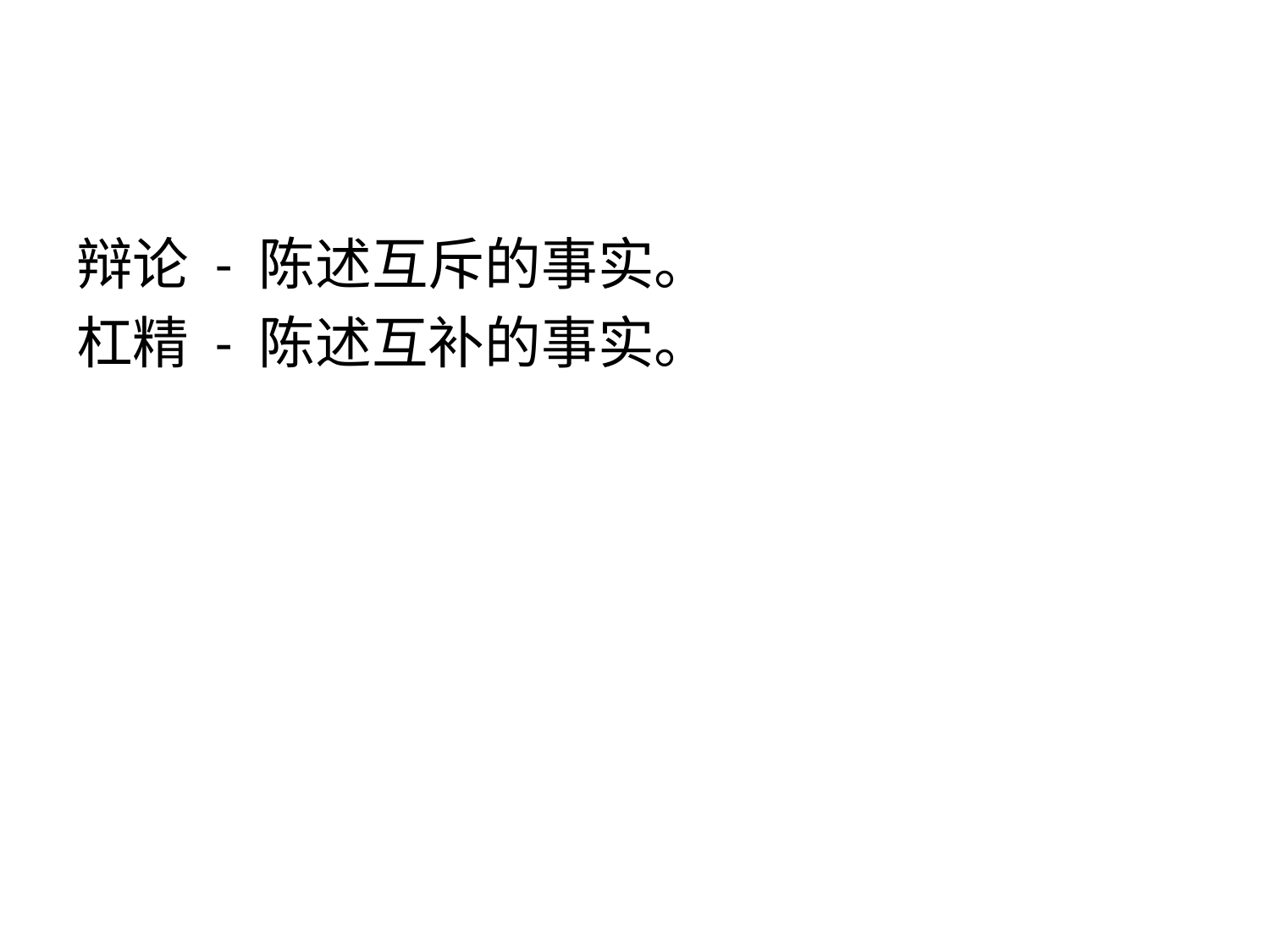

#
辩论 - 陈述互斥的事实。
杠精 - 陈述互补的事实。